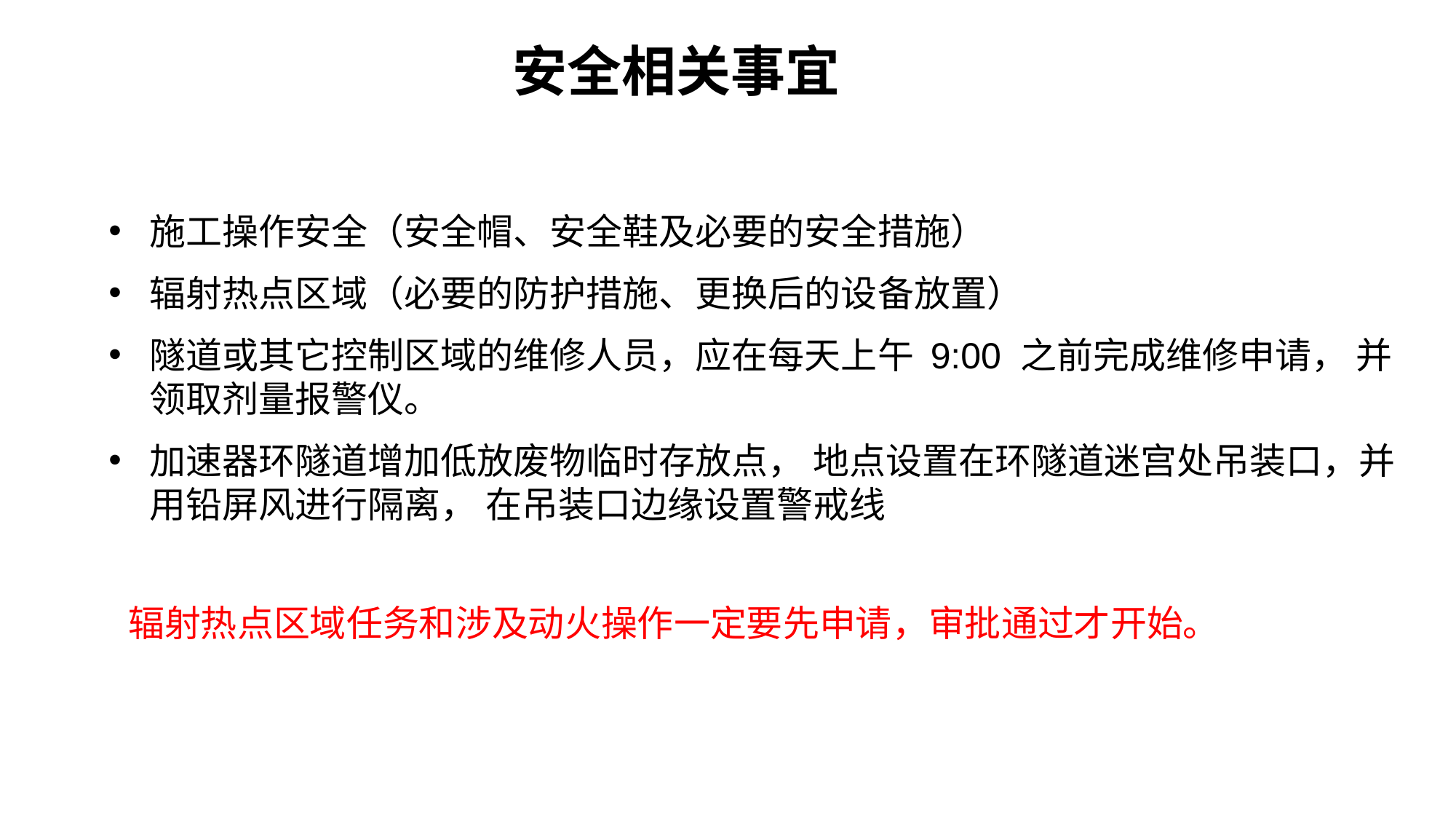

安全相关事宜
施工操作安全（安全帽、安全鞋及必要的安全措施）
辐射热点区域（必要的防护措施、更换后的设备放置）
隧道或其它控制区域的维修人员，应在每天上午 9:00 之前完成维修申请， 并领取剂量报警仪。
加速器环隧道增加低放废物临时存放点， 地点设置在环隧道迷宫处吊装口，并用铅屏风进行隔离， 在吊装口边缘设置警戒线
辐射热点区域任务和涉及动火操作一定要先申请，审批通过才开始。